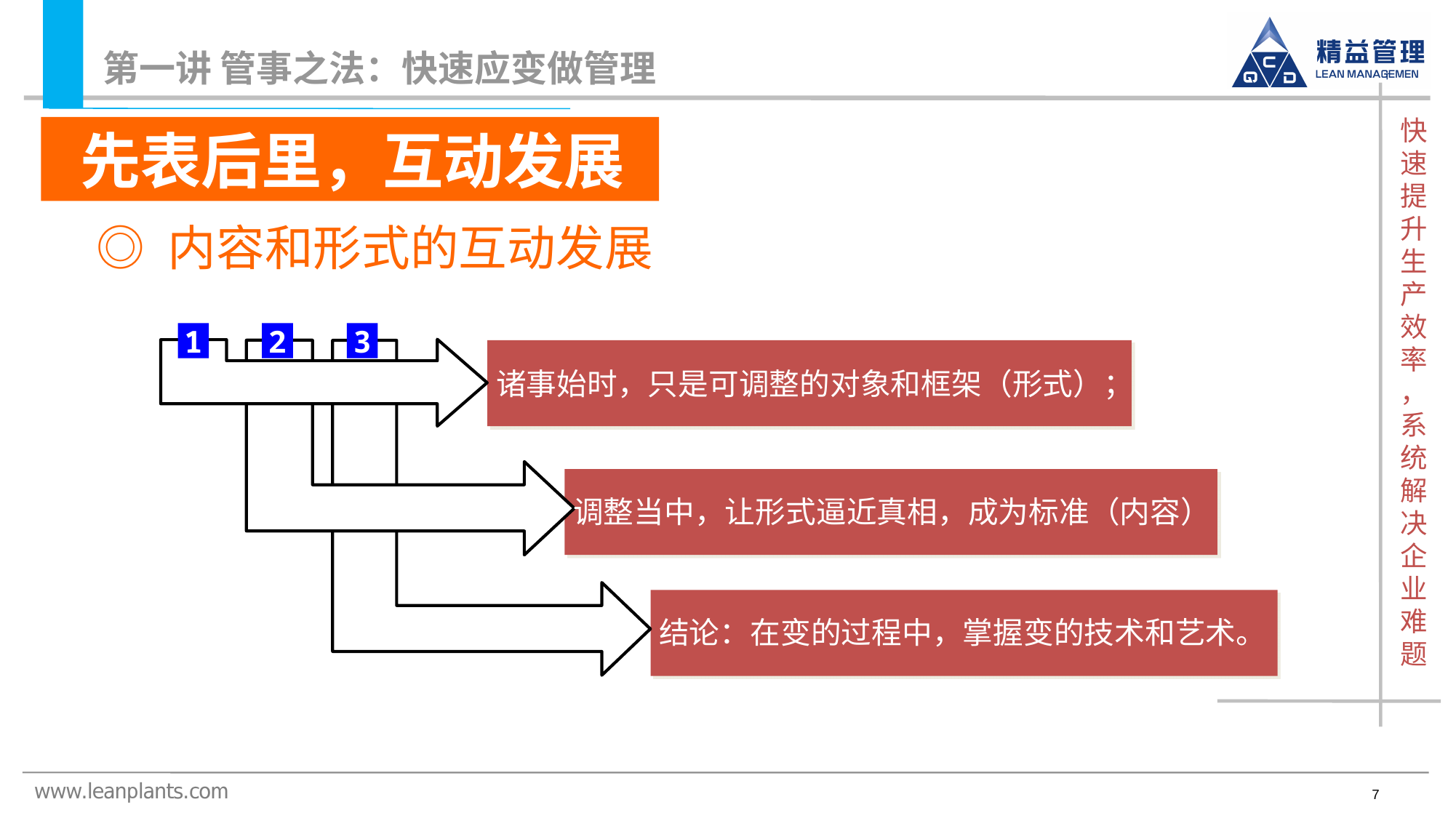

第一讲 管事之法：快速应变做管理

 先表后里，互动发展
◎ 内容和形式的互动发展
1
2
3

诸事始时，只是可调整的对象和框架（形式）；

调整当中，让形式逼近真相，成为标准（内容）

结论：在变的过程中，掌握变的技术和艺术。